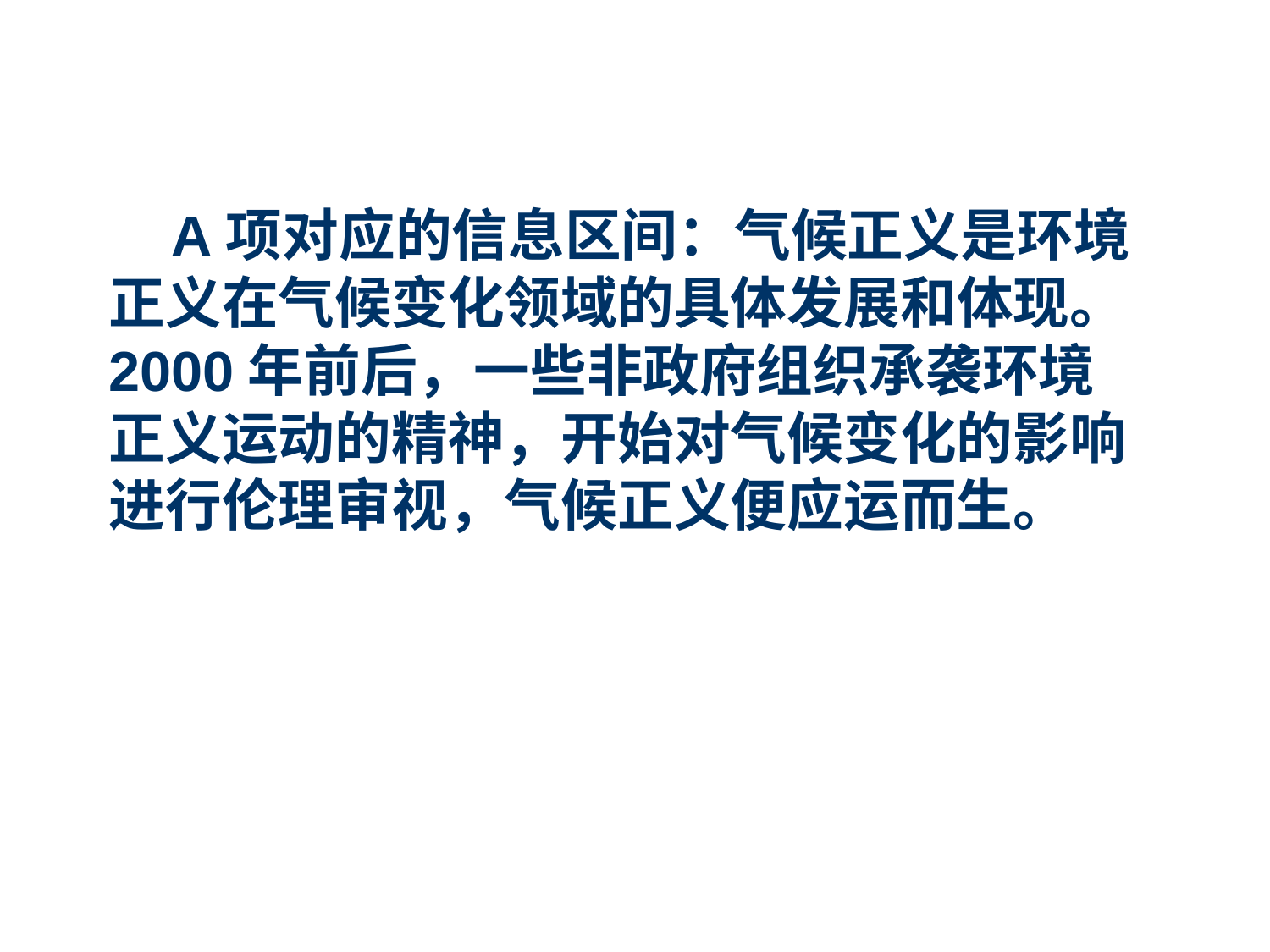

A项对应的信息区间：气候正义是环境正义在气候变化领域的具体发展和体现。2000年前后，一些非政府组织承袭环境正义运动的精神，开始对气候变化的影响进行伦理审视，气候正义便应运而生。